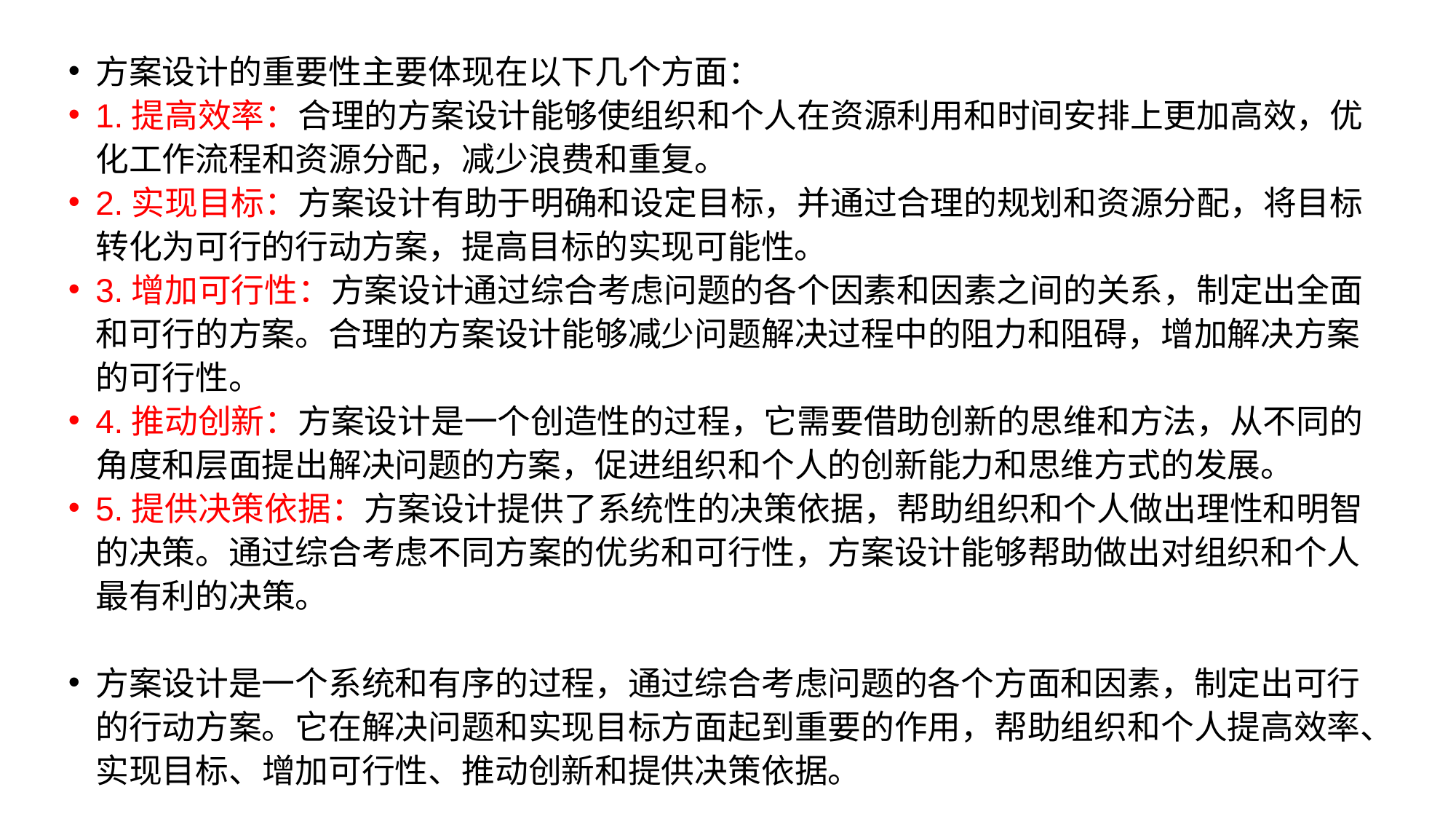

方案设计的重要性主要体现在以下几个方面：
1.提高效率：合理的方案设计能够使组织和个人在资源利用和时间安排上更加高效，优化工作流程和资源分配，减少浪费和重复。
2.实现目标：方案设计有助于明确和设定目标，并通过合理的规划和资源分配，将目标转化为可行的行动方案，提高目标的实现可能性。
3.增加可行性：方案设计通过综合考虑问题的各个因素和因素之间的关系，制定出全面和可行的方案。合理的方案设计能够减少问题解决过程中的阻力和阻碍，增加解决方案的可行性。
4.推动创新：方案设计是一个创造性的过程，它需要借助创新的思维和方法，从不同的角度和层面提出解决问题的方案，促进组织和个人的创新能力和思维方式的发展。
5.提供决策依据：方案设计提供了系统性的决策依据，帮助组织和个人做出理性和明智的决策。通过综合考虑不同方案的优劣和可行性，方案设计能够帮助做出对组织和个人最有利的决策。

方案设计是一个系统和有序的过程，通过综合考虑问题的各个方面和因素，制定出可行的行动方案。它在解决问题和实现目标方面起到重要的作用，帮助组织和个人提高效率、实现目标、增加可行性、推动创新和提供决策依据。